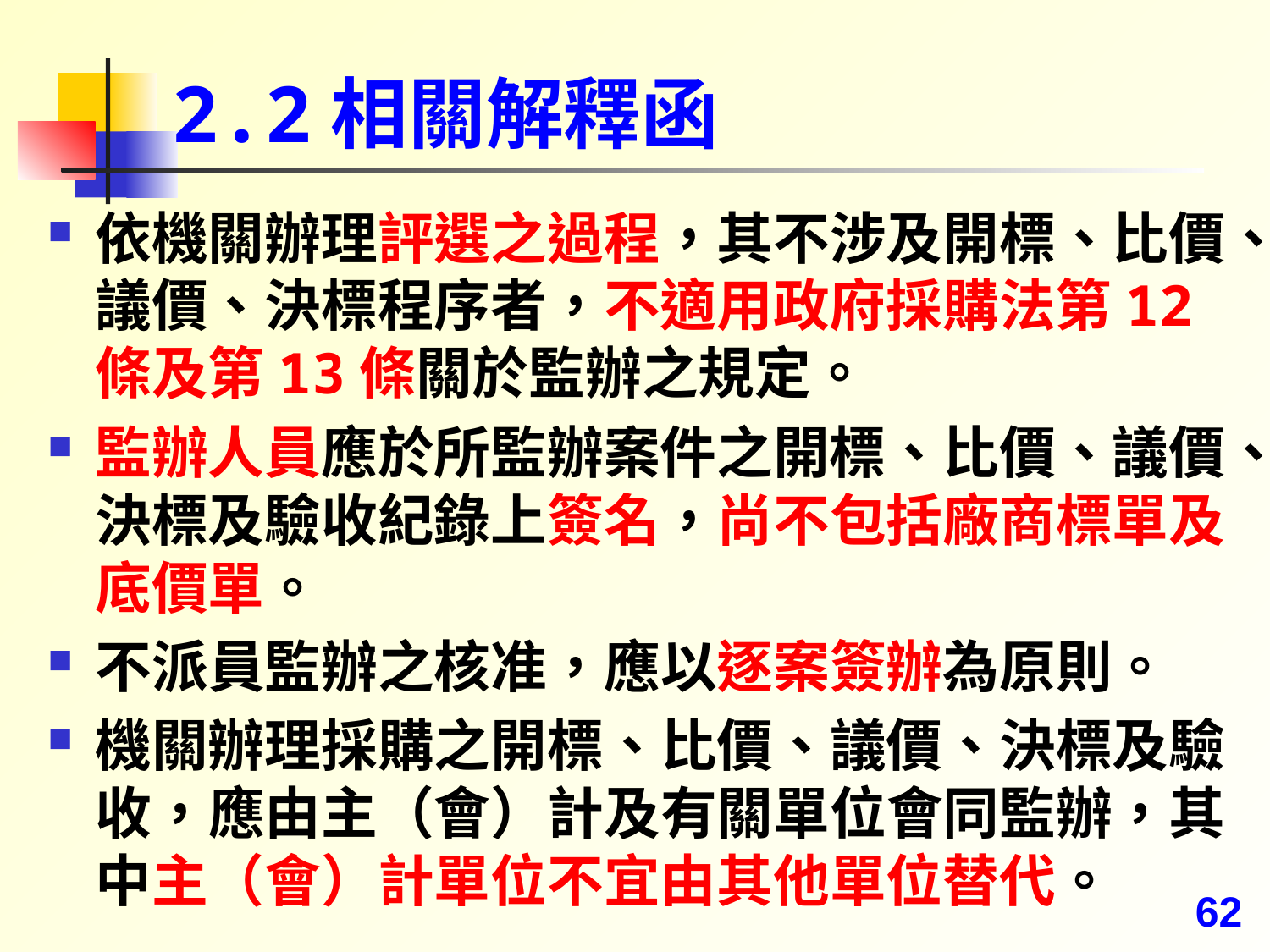

# 2.2相關解釋函
依機關辦理評選之過程，其不涉及開標、比價、議價、決標程序者，不適用政府採購法第12條及第13條關於監辦之規定。
監辦人員應於所監辦案件之開標、比價、議價、決標及驗收紀錄上簽名，尚不包括廠商標單及底價單。
不派員監辦之核准，應以逐案簽辦為原則。
機關辦理採購之開標、比價、議價、決標及驗收，應由主（會）計及有關單位會同監辦，其中主（會）計單位不宜由其他單位替代。
62